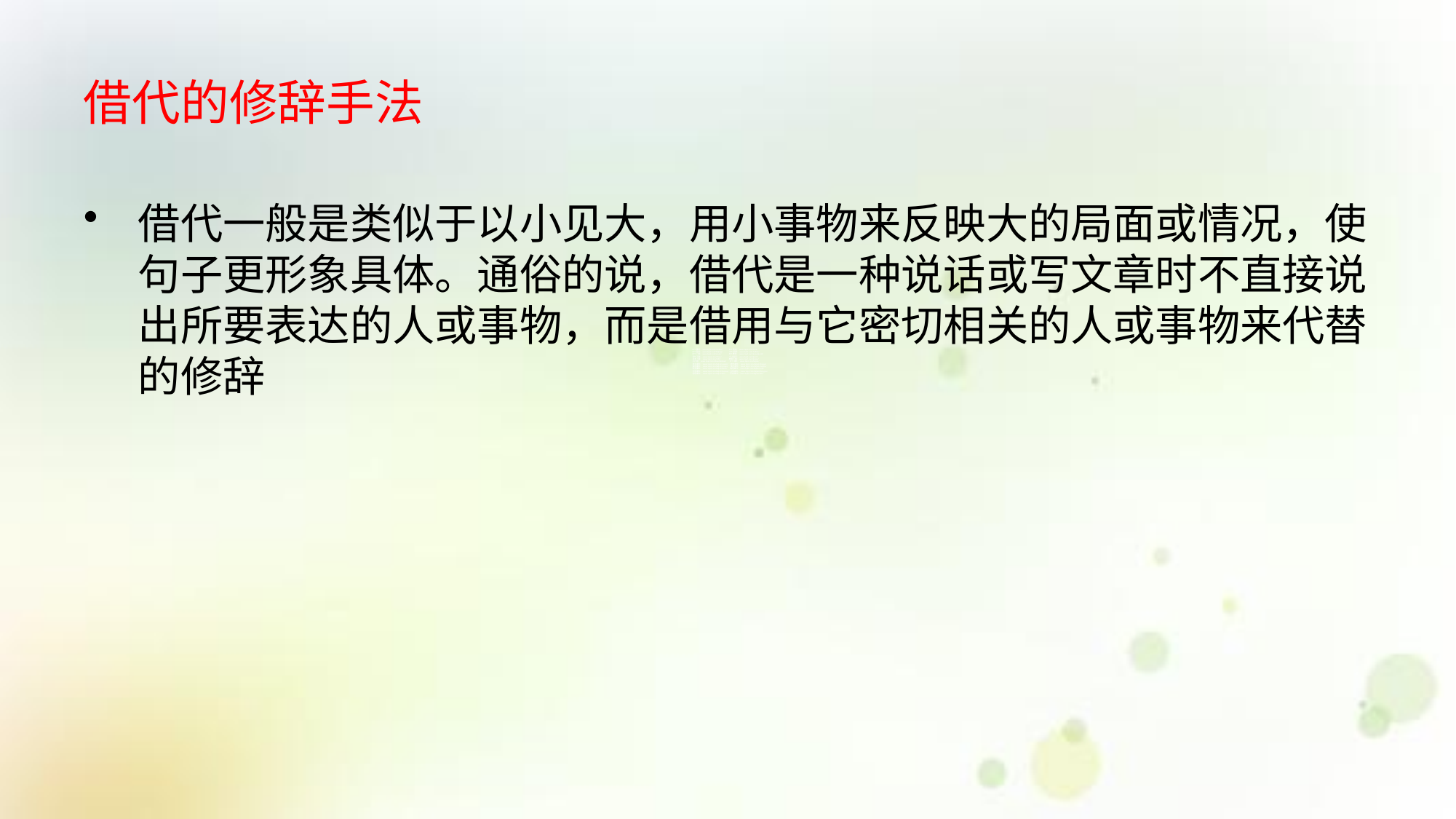

# 借代的修辞手法
借代一般是类似于以小见大，用小事物来反映大的局面或情况，使句子更形象具体。通俗的说，借代是一种说话或写文章时不直接说出所要表达的人或事物，而是借用与它密切相关的人或事物来代替的修辞